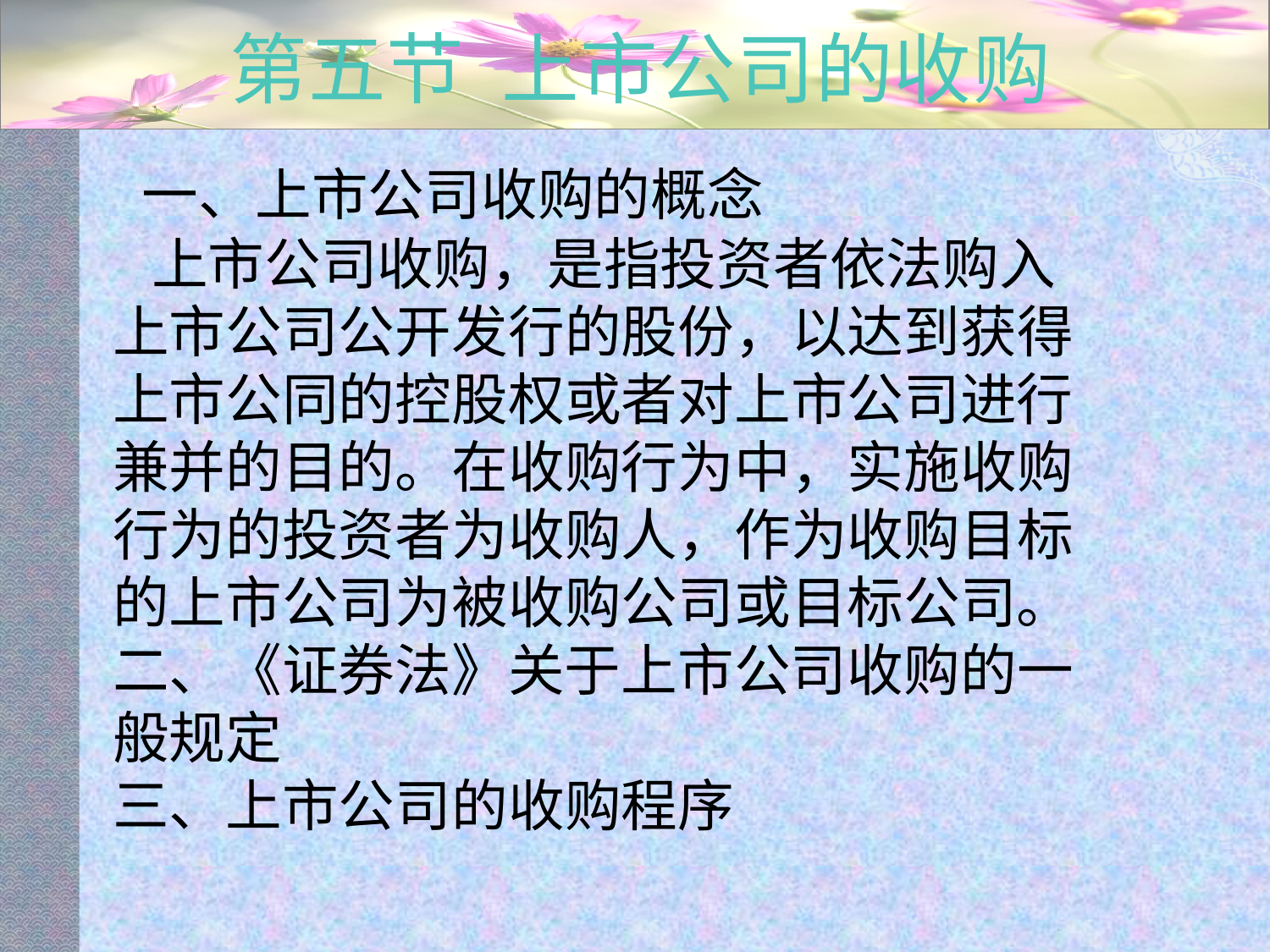

# 第五节  上市公司的收购
 一、上市公司收购的概念
  上市公司收购，是指投资者依法购入上市公司公开发行的股份，以达到获得上市公同的控股权或者对上市公司进行兼并的目的。在收购行为中，实施收购行为的投资者为收购人，作为收购目标的上市公司为被收购公司或目标公司。
二、《证券法》关于上市公司收购的一般规定
三、上市公司的收购程序